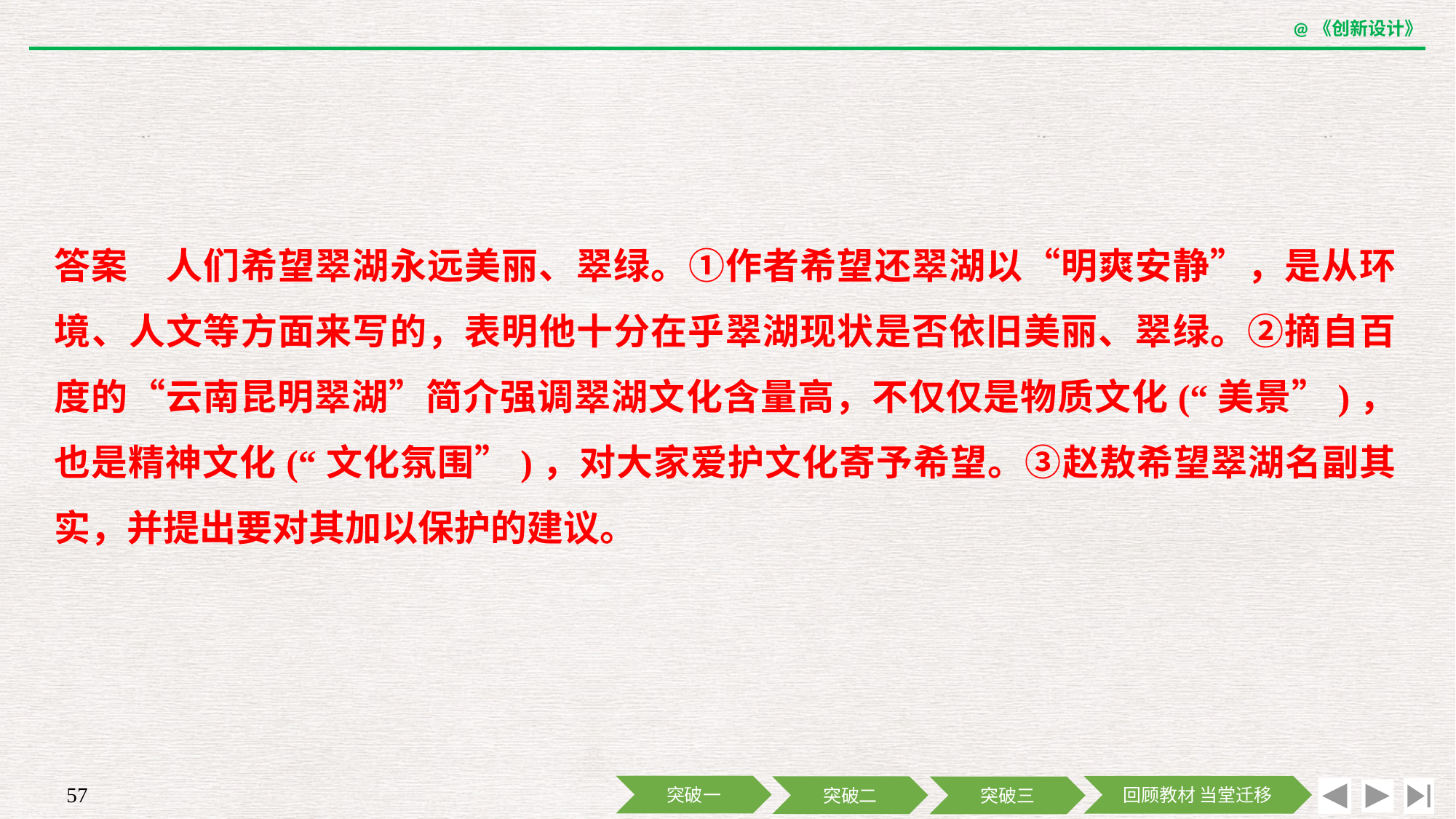

答案　人们希望翠湖永远美丽、翠绿。①作者希望还翠湖以“明爽安静”，是从环境、人文等方面来写的，表明他十分在乎翠湖现状是否依旧美丽、翠绿。②摘自百度的“云南昆明翠湖”简介强调翠湖文化含量高，不仅仅是物质文化(“美景”)，也是精神文化(“文化氛围”)，对大家爱护文化寄予希望。③赵敖希望翠湖名副其实，并提出要对其加以保护的建议。